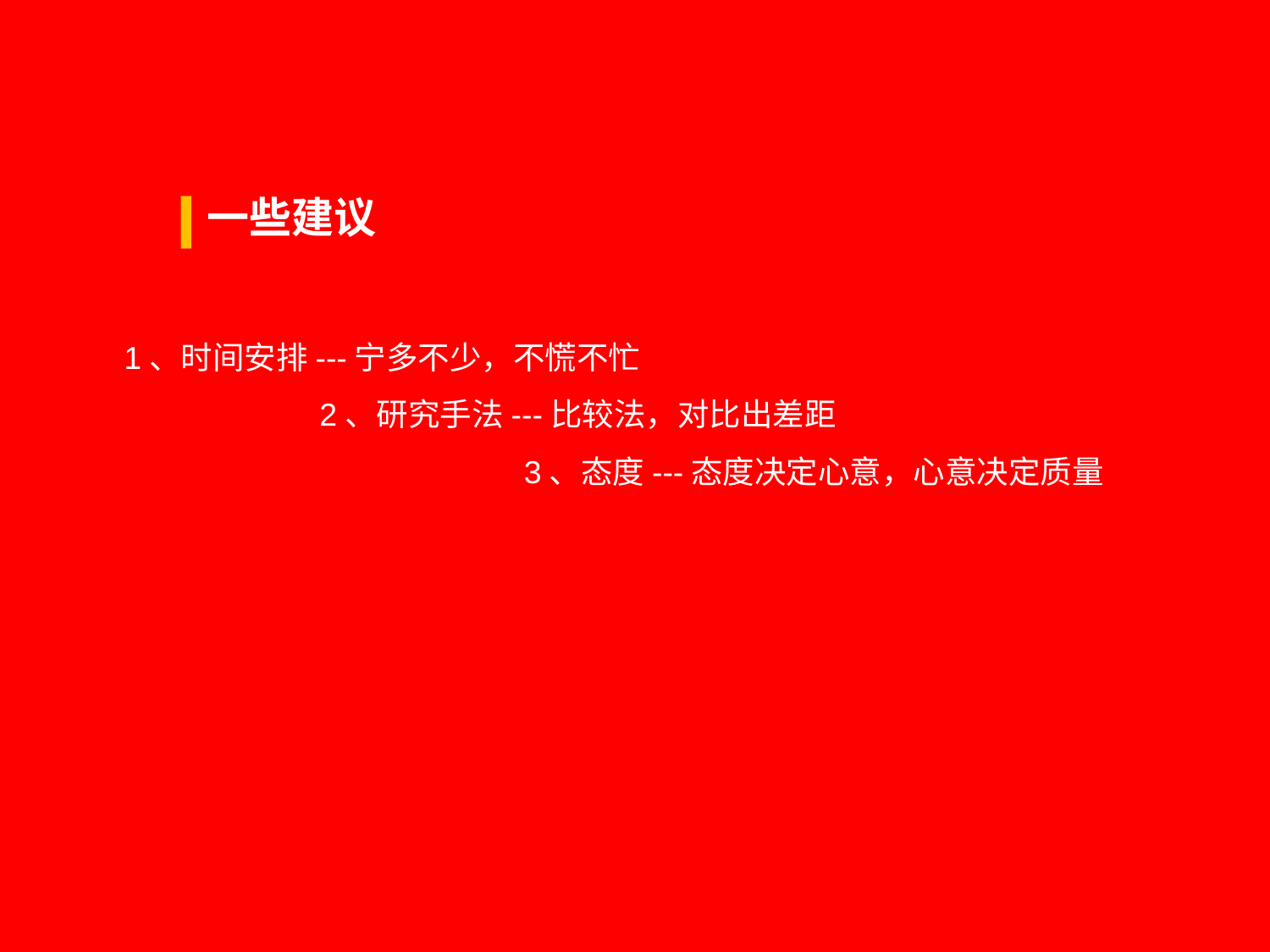

一些建议

1、时间安排---宁多不少，不慌不忙
                      2、研究手法---比较法，对比出差距
                                             3、态度---态度决定心意，心意决定质量